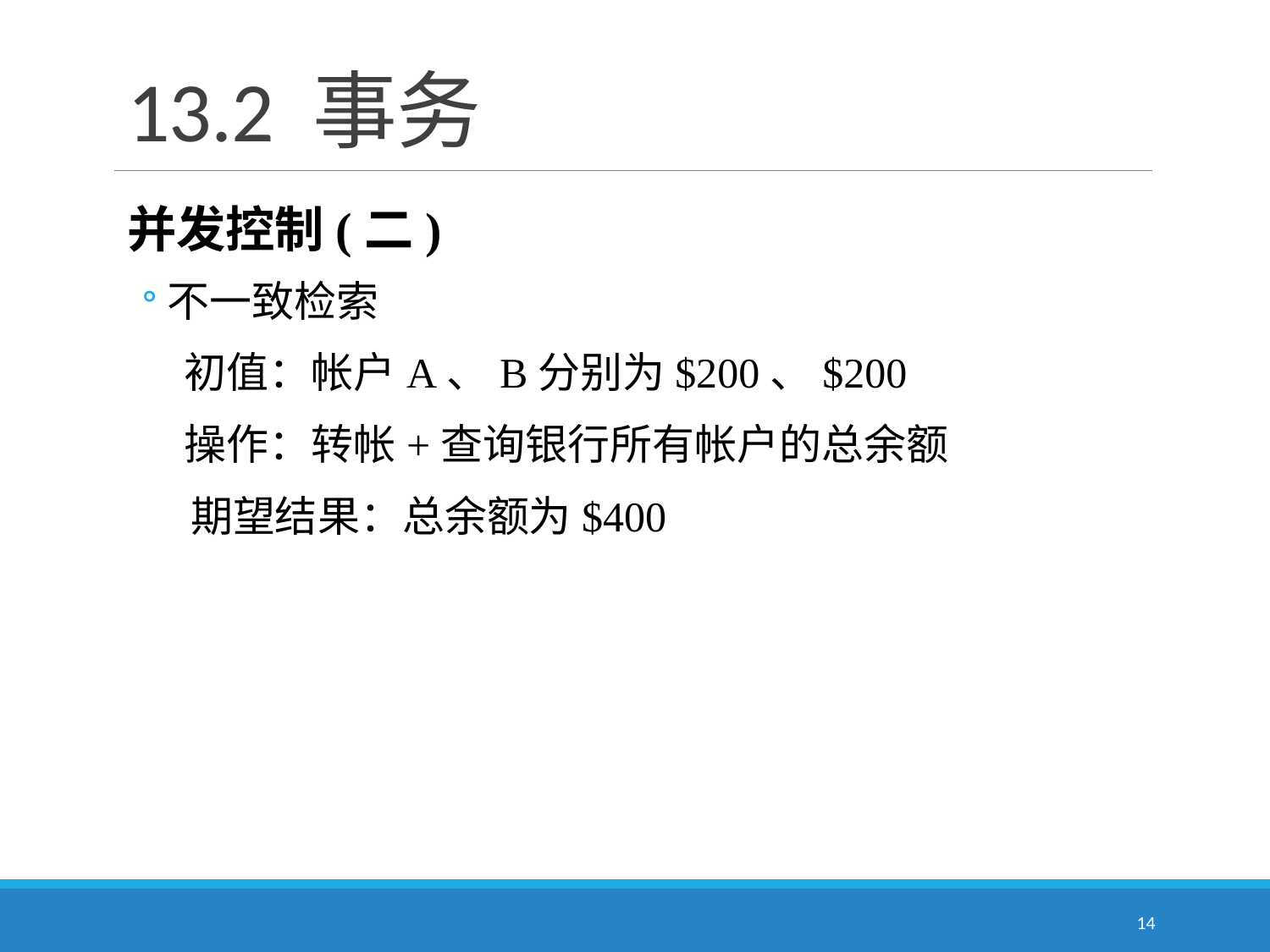

# 13.2 事务
并发控制(二)
不一致检索
　初值：帐户A、B分别为$200、$200
　操作：转帐+查询银行所有帐户的总余额
    期望结果：总余额为$400

14